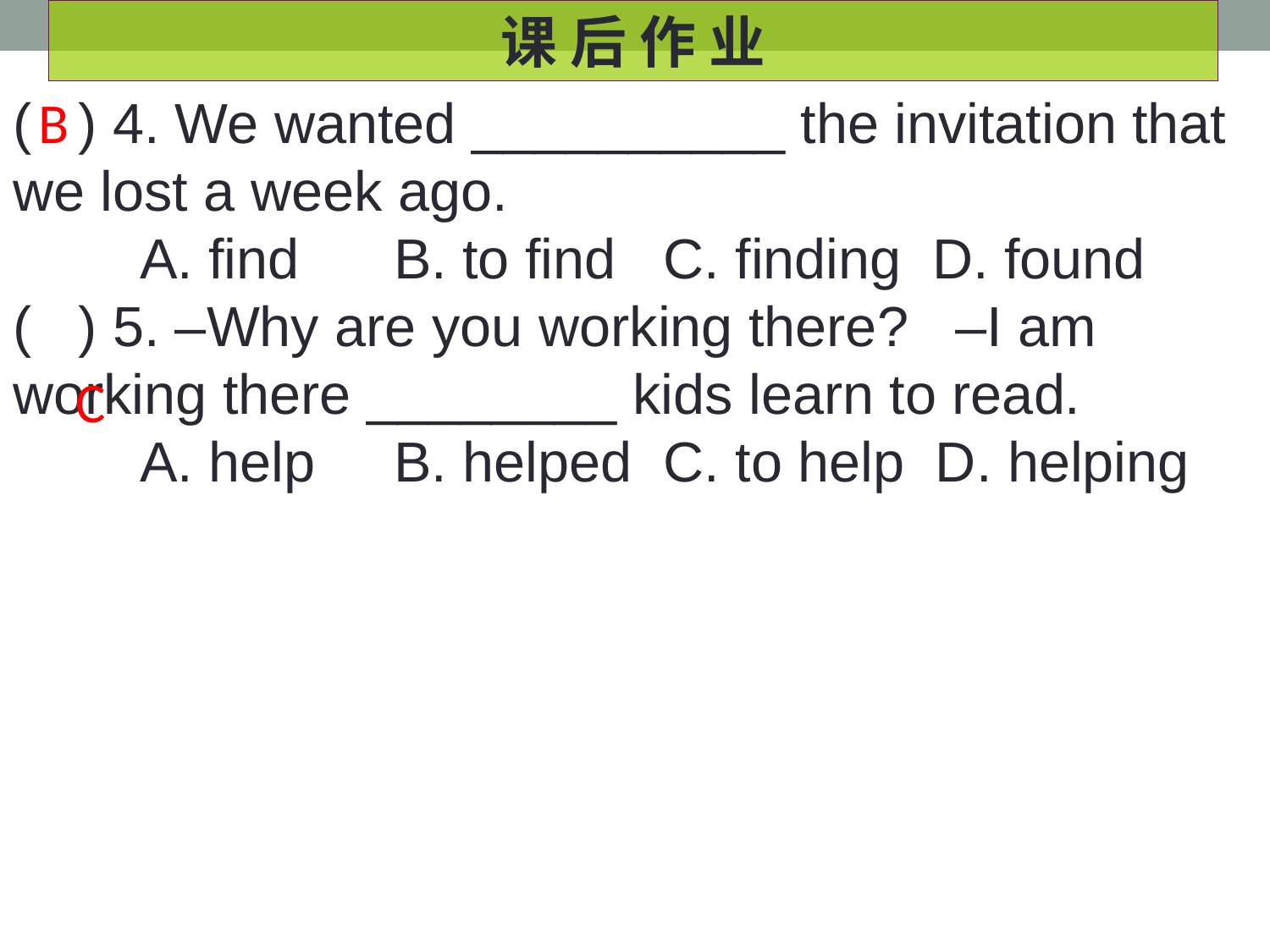

课 后 作 业
B
(   ) 4. We wanted __________ the invitation that we lost a week ago.
	A. find	B. to find	 C. finding  D. found
(   ) 5. –Why are you working there?   –I am working there ________ kids learn to read.
	A. help	B. helped	 C. to help  D. helping
C